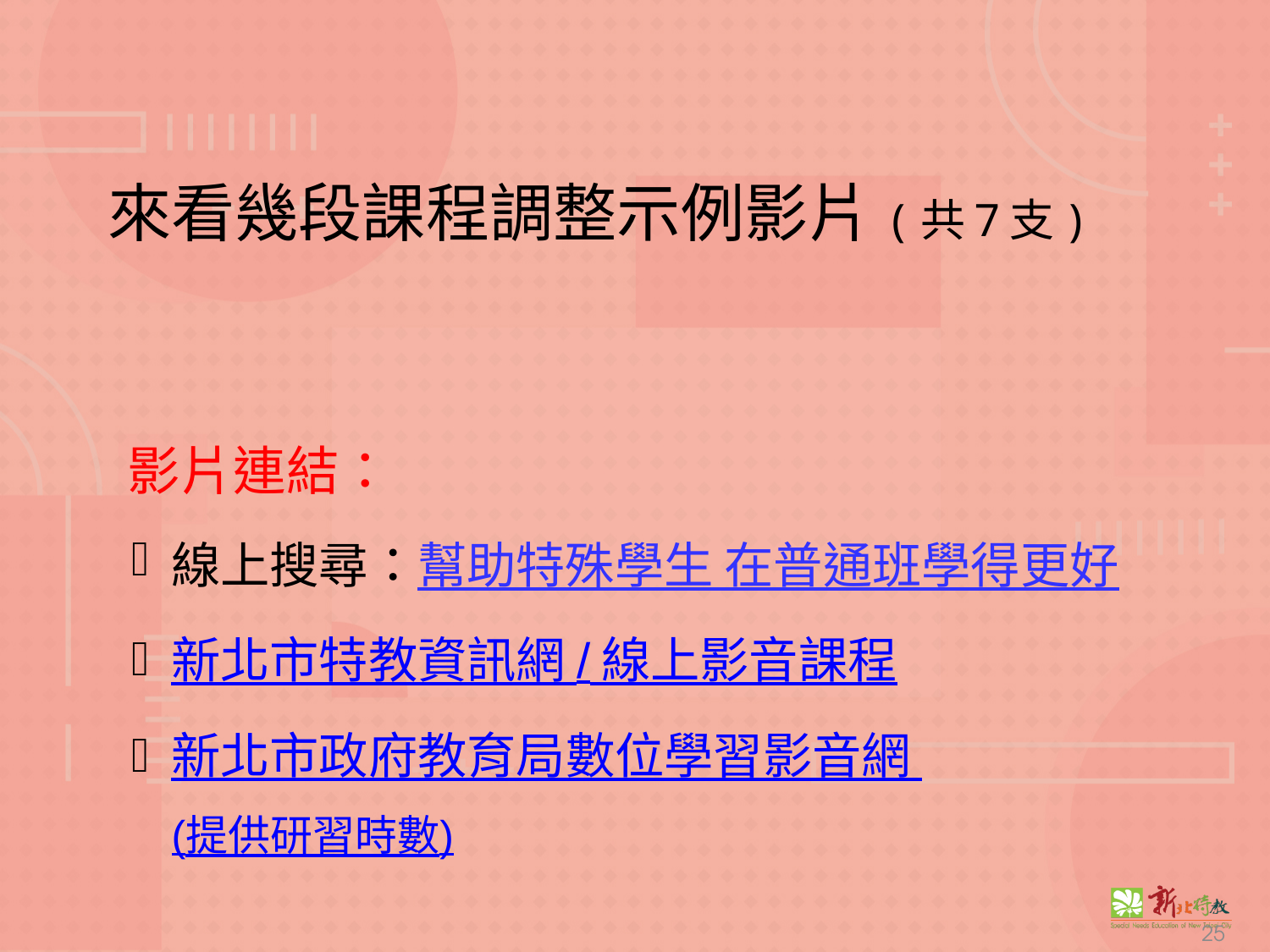

來看幾段課程調整示例影片(共7支)
影片連結：
線上搜尋：幫助特殊學生 在普通班學得更好
新北市特教資訊網 / 線上影音課程
新北市政府教育局數位學習影音網
(提供研習時數)
25